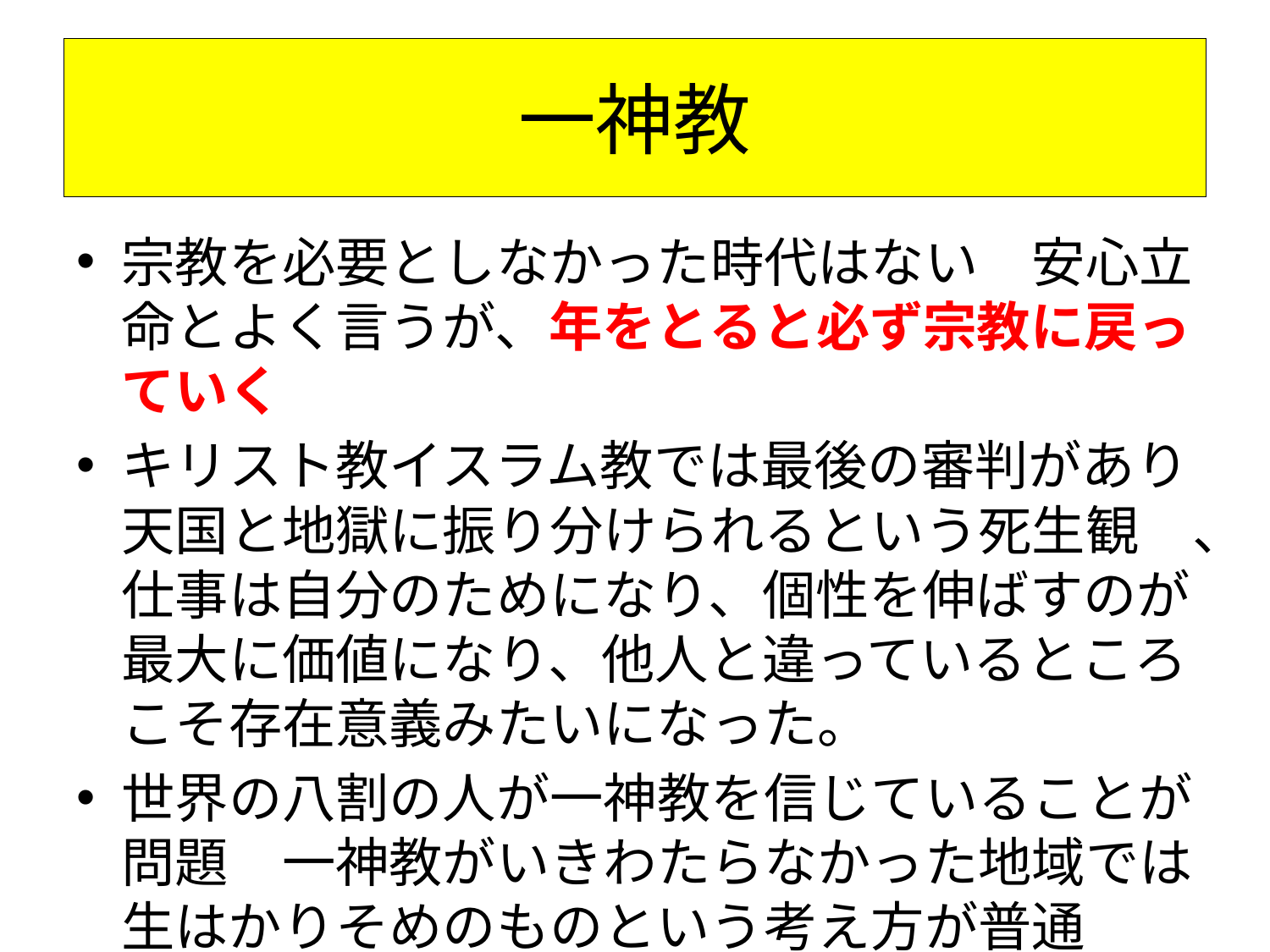

# 一神教
宗教を必要としなかった時代はない　安心立命とよく言うが、年をとると必ず宗教に戻っていく
キリスト教イスラム教では最後の審判があり天国と地獄に振り分けられるという死生観　、仕事は自分のためになり、個性を伸ばすのが最大に価値になり、他人と違っているところこそ存在意義みたいになった。
世界の八割の人が一神教を信じていることが問題　一神教がいきわたらなかった地域では生はかりそめのものという考え方が普通